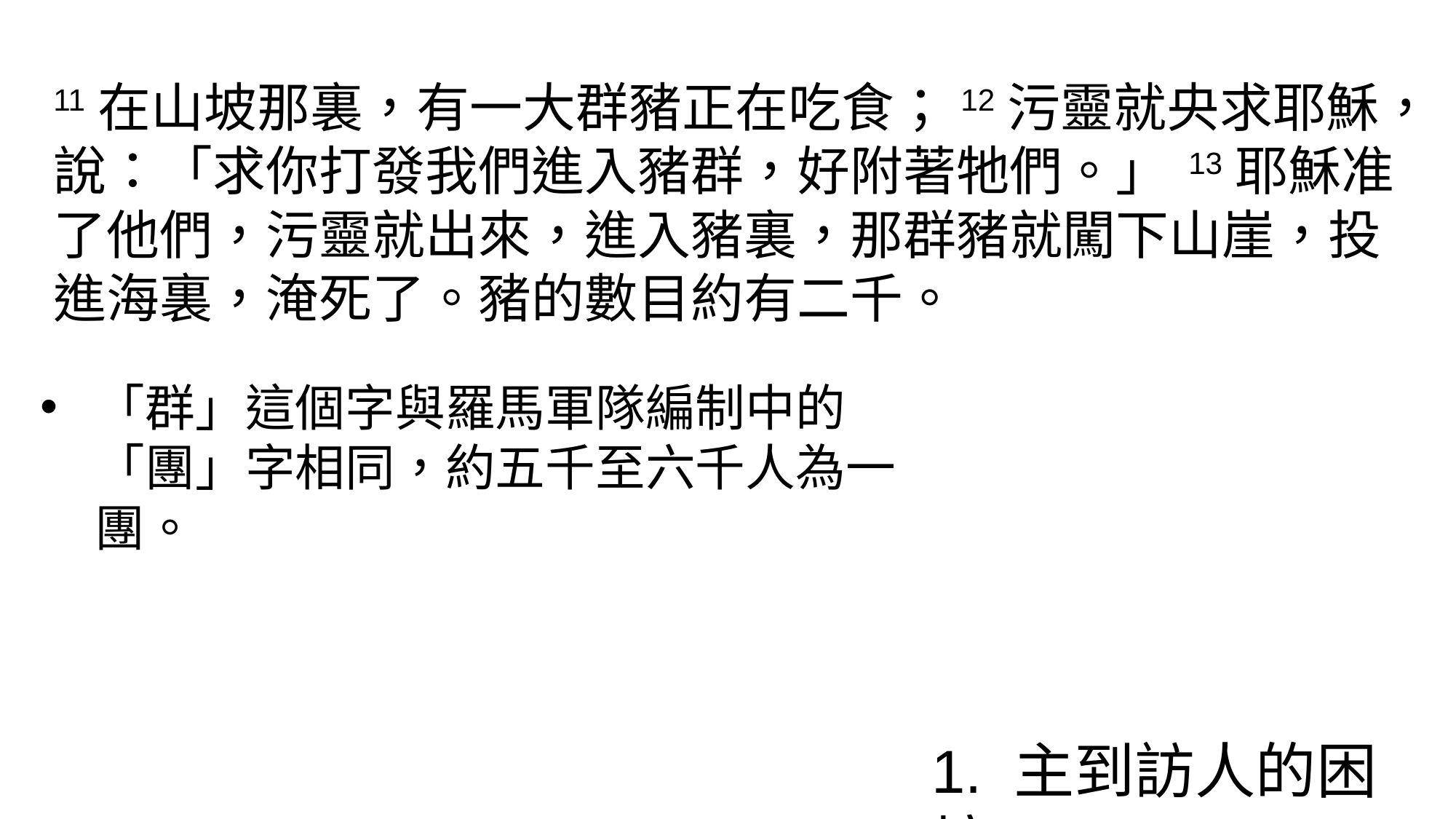

11在山坡那裏，有一大群豬正在吃食；12污靈就央求耶穌，說：「求你打發我們進入豬群，好附著牠們。」 13耶穌准了他們，污靈就出來，進入豬裏，那群豬就闖下山崖，投進海裏，淹死了。豬的數目約有二千。
「群」這個字與羅馬軍隊編制中的「團」字相同，約五千至六千人為一團。
1. 主到訪人的困境